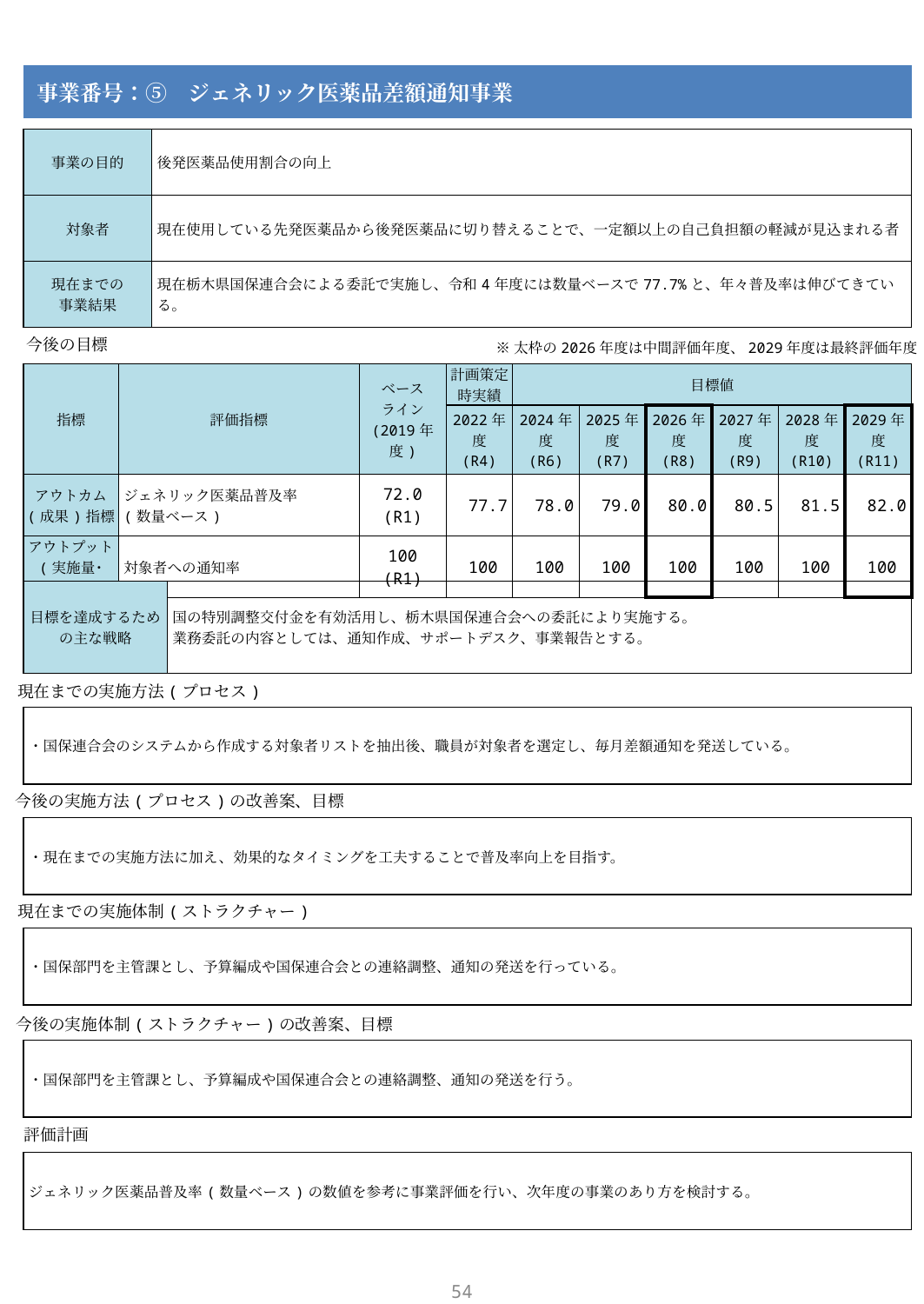

| 事業番号：⑤　ジェネリック医薬品差額通知事業 |
| --- |
| 事業の目的 | 後発医薬品使用割合の向上 |
| --- | --- |
| 対象者 | 現在使用している先発医薬品から後発医薬品に切り替えることで、一定額以上の自己負担額の軽減が見込まれる者 |
| 現在までの 事業結果 | 現在栃木県国保連合会による委託で実施し、令和4年度には数量ベースで77.7%と、年々普及率は伸びてきている。 |
今後の目標
※太枠の2026年度は中間評価年度、2029年度は最終評価年度
| 指標 | 評価指標 | ベース ライン (2019年度) | 計画策定 時実績 | 目標値 |  |  |  |  |  |
| --- | --- | --- | --- | --- | --- | --- | --- | --- | --- |
|  |  |  | 2022年度 (R4) | 2024年度 (R6) | 2025年度 (R7) | 2026年度 (R8) | 2027年度 (R9) | 2028年度 (R10) | 2029年度 (R11) |
| アウトカム (成果)指標 | ジェネリック医薬品普及率 (数量ベース) | 72.0 (R1) | 77.7 | 78.0 | 79.0 | 80.0 | 80.5 | 81.5 | 82.0 |
| アウトプット (実施量･率)指標 | 対象者への通知率 | 100 (R1) | 100 | 100 | 100 | 100 | 100 | 100 | 100 |
| 目標を達成するため の主な戦略 | 国の特別調整交付金を有効活用し、栃木県国保連合会への委託により実施する。 業務委託の内容としては、通知作成、サポートデスク、事業報告とする。 |
| --- | --- |
現在までの実施方法(プロセス)
| ・国保連合会のシステムから作成する対象者リストを抽出後、職員が対象者を選定し、毎月差額通知を発送している。 |
| --- |
今後の実施方法(プロセス)の改善案、目標
| ・現在までの実施方法に加え、効果的なタイミングを工夫することで普及率向上を目指す。 |
| --- |
現在までの実施体制(ストラクチャー)
| ・国保部門を主管課とし、予算編成や国保連合会との連絡調整、通知の発送を行っている。 |
| --- |
今後の実施体制(ストラクチャー)の改善案、目標
| ・国保部門を主管課とし、予算編成や国保連合会との連絡調整、通知の発送を行う。 |
| --- |
評価計画
| ジェネリック医薬品普及率(数量ベース)の数値を参考に事業評価を行い、次年度の事業のあり方を検討する。 |
| --- |
54